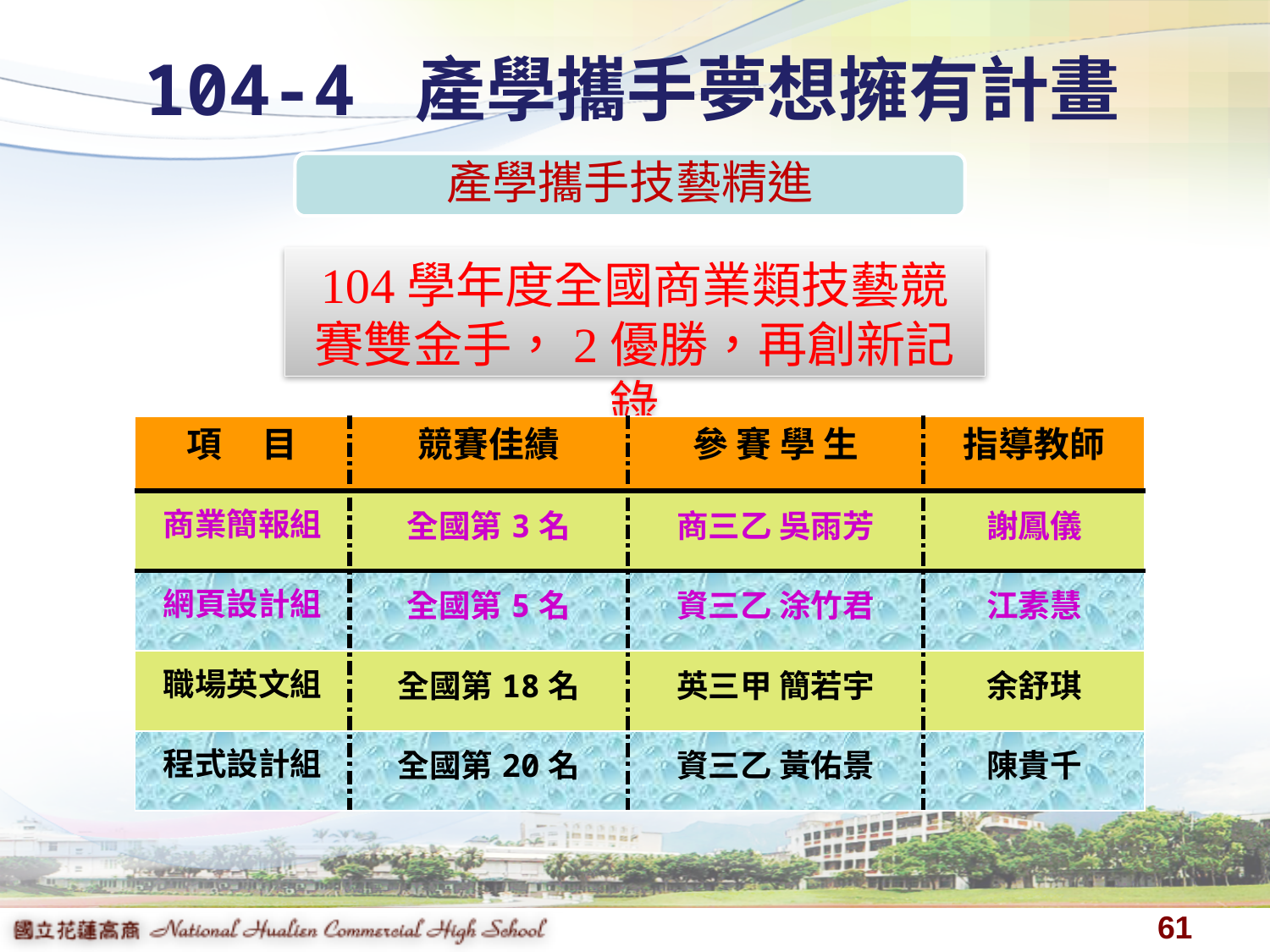

# 104-4 產學攜手夢想擁有計畫
產學攜手技藝精進
104學年度全國商業類技藝競賽雙金手，2優勝，再創新記錄

| 項 目 | 競賽佳績 | 參 賽 學 生 | 指導教師 |
| --- | --- | --- | --- |
| 商業簡報組 | 全國第3名 | 商三乙 吳雨芳 | 謝鳳儀 |
| 網頁設計組 | 全國第5名 | 資三乙 涂竹君 | 江素慧 |
| 職場英文組 | 全國第18名 | 英三甲 簡若宇 | 余舒琪 |
| 程式設計組 | 全國第20名 | 資三乙 黃佑景 | 陳貴千 |